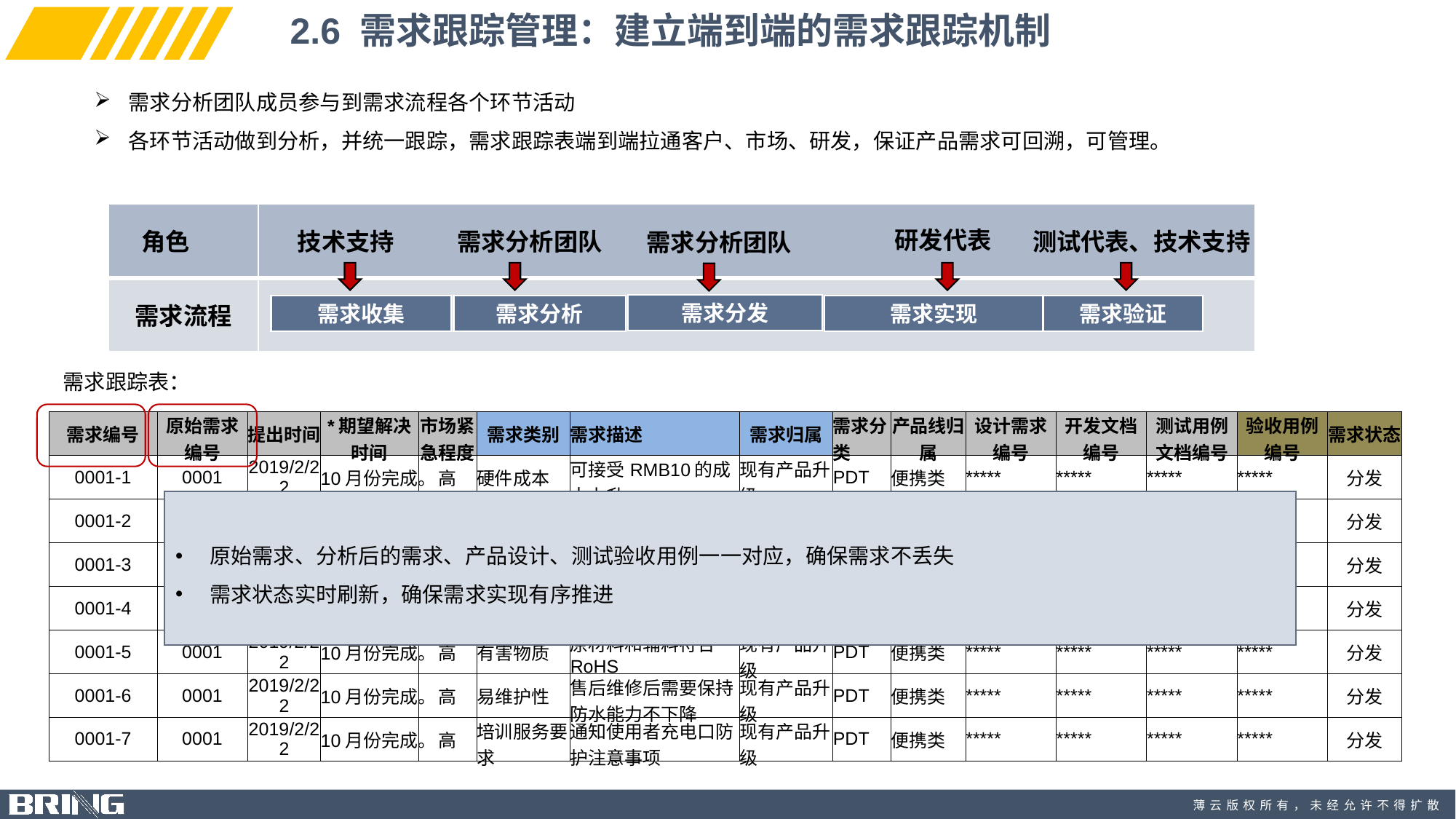

2.6 需求跟踪管理：建立端到端的需求跟踪机制
需求分析团队成员参与到需求流程各个环节活动
各环节活动做到分析，并统一跟踪，需求跟踪表端到端拉通客户、市场、研发，保证产品需求可回溯，可管理。
|  |  |
| --- | --- |
| 需求流程 |  |
研发代表
角色
技术支持
需求分析团队
测试代表、技术支持
需求分析团队

需求分发
需求收集
需求分析
需求实现
需求验证
需求跟踪表：

| 需求编号 | 原始需求编号 | 提出时间 | \*期望解决时间 | 市场紧急程度 | 需求类别 | 需求描述 | 需求归属 | 需求分类 | 产品线归属 | 设计需求编号 | 开发文档编号 | 测试用例文档编号 | 验收用例编号 | 需求状态 |
| --- | --- | --- | --- | --- | --- | --- | --- | --- | --- | --- | --- | --- | --- | --- |
| 0001-1 | 0001 | 2019/2/22 | 10月份完成。 | 高 | 硬件成本 | 可接受RMB10的成本上升 | 现有产品升级 | PDT | 便携类 | \*\*\*\*\* | \*\*\*\*\* | \*\*\*\*\* | \*\*\*\*\* | 分发 |
| 0001-2 | 0001 | 2019/2/22 | 10月份完成。 | 高 | 交付期限 | 客户下单5K订单，15个工作日可交货 | 现有产品升级 | PDT | 便携类 | \*\*\*\*\* | \*\*\*\*\* | \*\*\*\*\* | \*\*\*\*\* | 分发 |
| 0001-3 | 0001 | 2019/2/22 | 10月份完成。 | 高 | 应用环境 | 整机满足IP65级防水 | 现有产品升级 | PDT | 便携类 | \*\*\*\*\* | \*\*\*\*\* | \*\*\*\*\* | \*\*\*\*\* | 分发 |
| 0001-4 | 0001 | 2019/2/22 | 10月份完成。 | 高 | 尺寸重量 | 保持整机原有尺寸不变 | 现有产品升级 | PDT | 便携类 | \*\*\*\*\* | \*\*\*\*\* | \*\*\*\*\* | \*\*\*\*\* | 分发 |
| 0001-5 | 0001 | 2019/2/22 | 10月份完成。 | 高 | 有害物质 | 原材料和辅料符合RoHS | 现有产品升级 | PDT | 便携类 | \*\*\*\*\* | \*\*\*\*\* | \*\*\*\*\* | \*\*\*\*\* | 分发 |
| 0001-6 | 0001 | 2019/2/22 | 10月份完成。 | 高 | 易维护性 | 售后维修后需要保持防水能力不下降 | 现有产品升级 | PDT | 便携类 | \*\*\*\*\* | \*\*\*\*\* | \*\*\*\*\* | \*\*\*\*\* | 分发 |
| 0001-7 | 0001 | 2019/2/22 | 10月份完成。 | 高 | 培训服务要求 | 通知使用者充电口防护注意事项 | 现有产品升级 | PDT | 便携类 | \*\*\*\*\* | \*\*\*\*\* | \*\*\*\*\* | \*\*\*\*\* | 分发 |
原始需求、分析后的需求、产品设计、测试验收用例一一对应，确保需求不丢失
需求状态实时刷新，确保需求实现有序推进